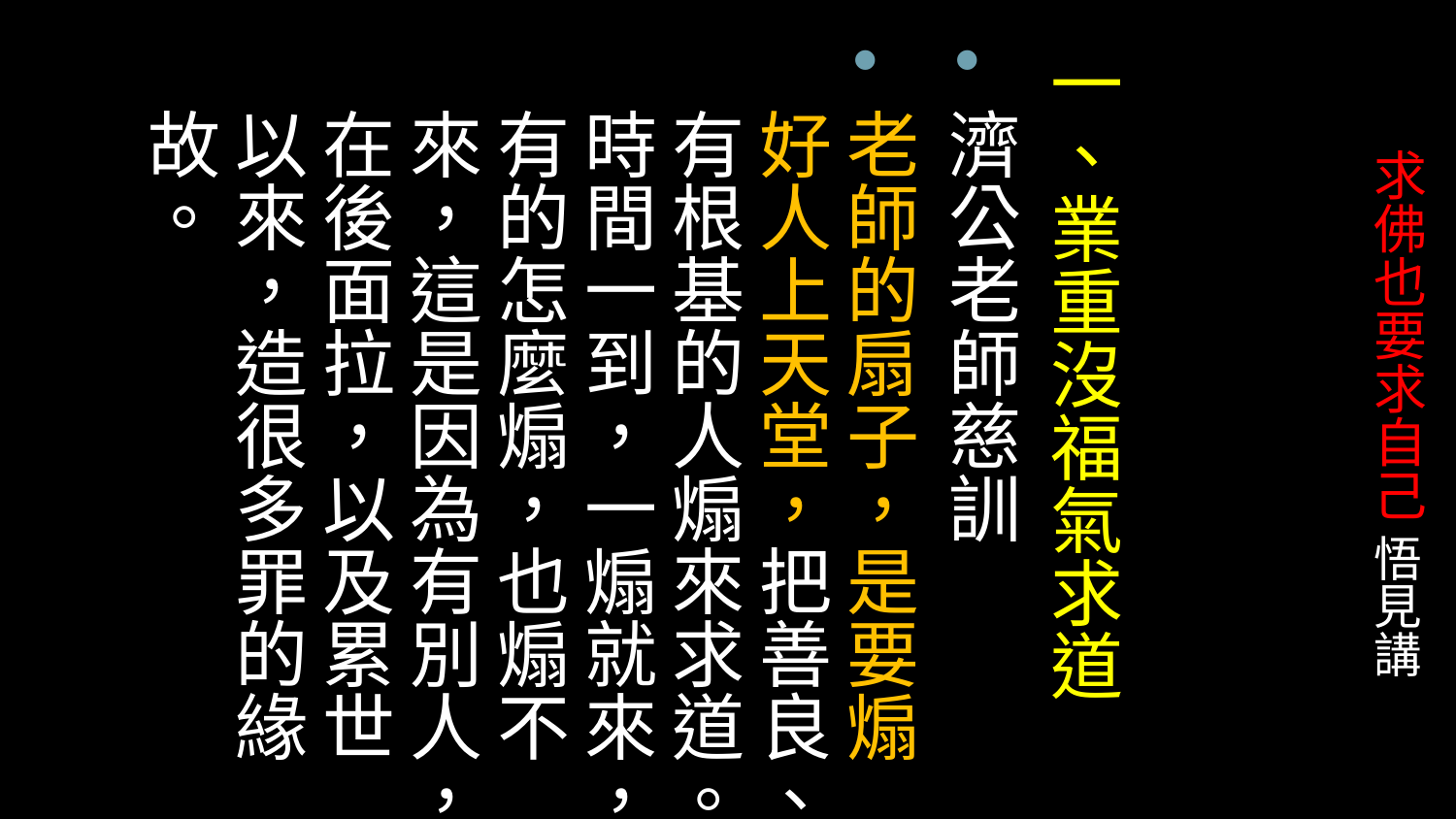

一、業重沒福氣求道
濟公老師慈訓
老師的扇子，是要煽好人上天堂，把善良、有根基的人煽來求道。時間一到，一煽就來，有的怎麼煽，也煽不來，這是因為有別人，在後面拉，以及累世以來，造很多罪的緣故。

# 求佛也要求自己 悟見講